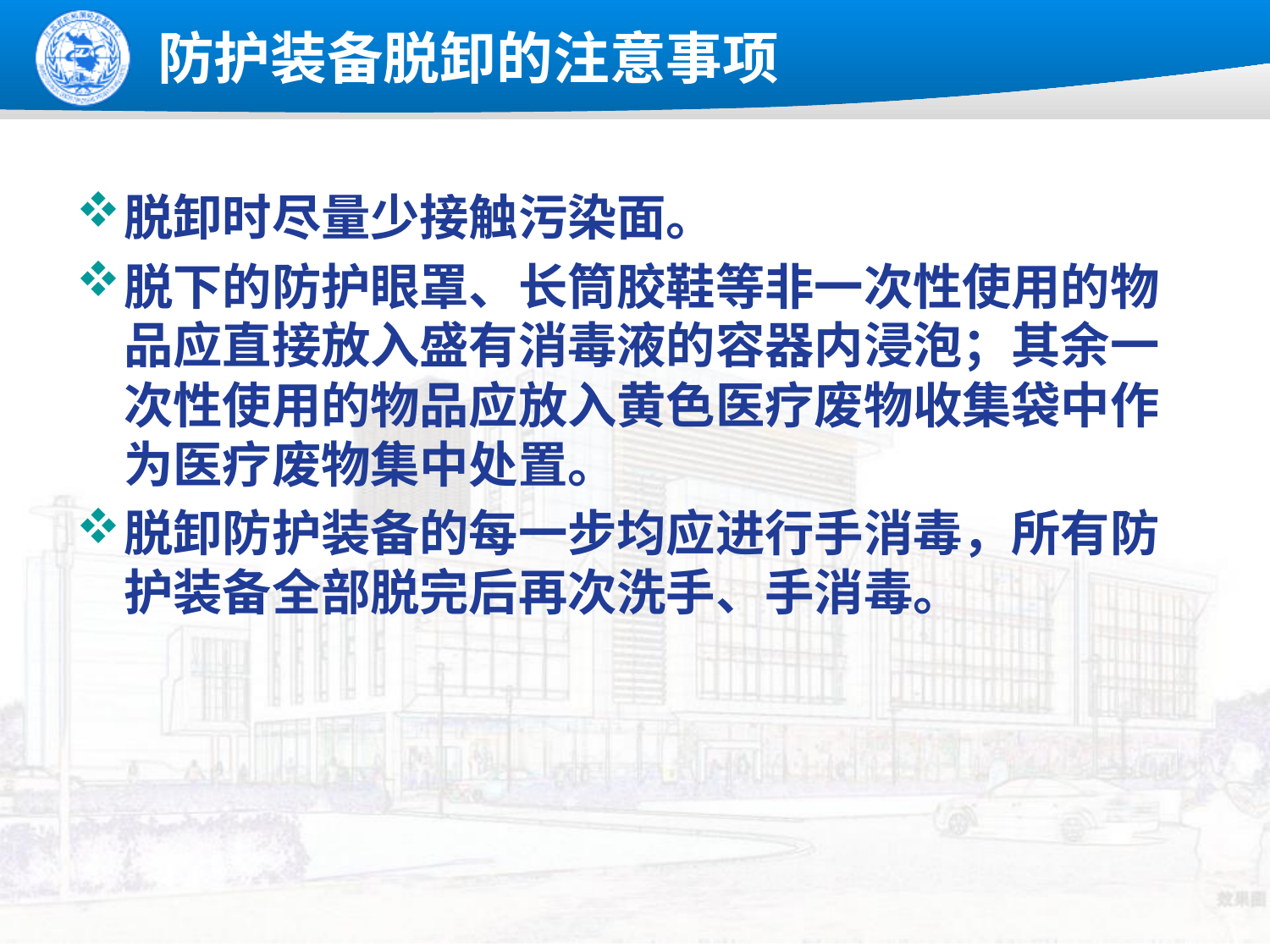

# 防护装备脱卸的注意事项
脱卸时尽量少接触污染面。
脱下的防护眼罩、长筒胶鞋等非一次性使用的物品应直接放入盛有消毒液的容器内浸泡；其余一次性使用的物品应放入黄色医疗废物收集袋中作为医疗废物集中处置。
脱卸防护装备的每一步均应进行手消毒，所有防护装备全部脱完后再次洗手、手消毒。